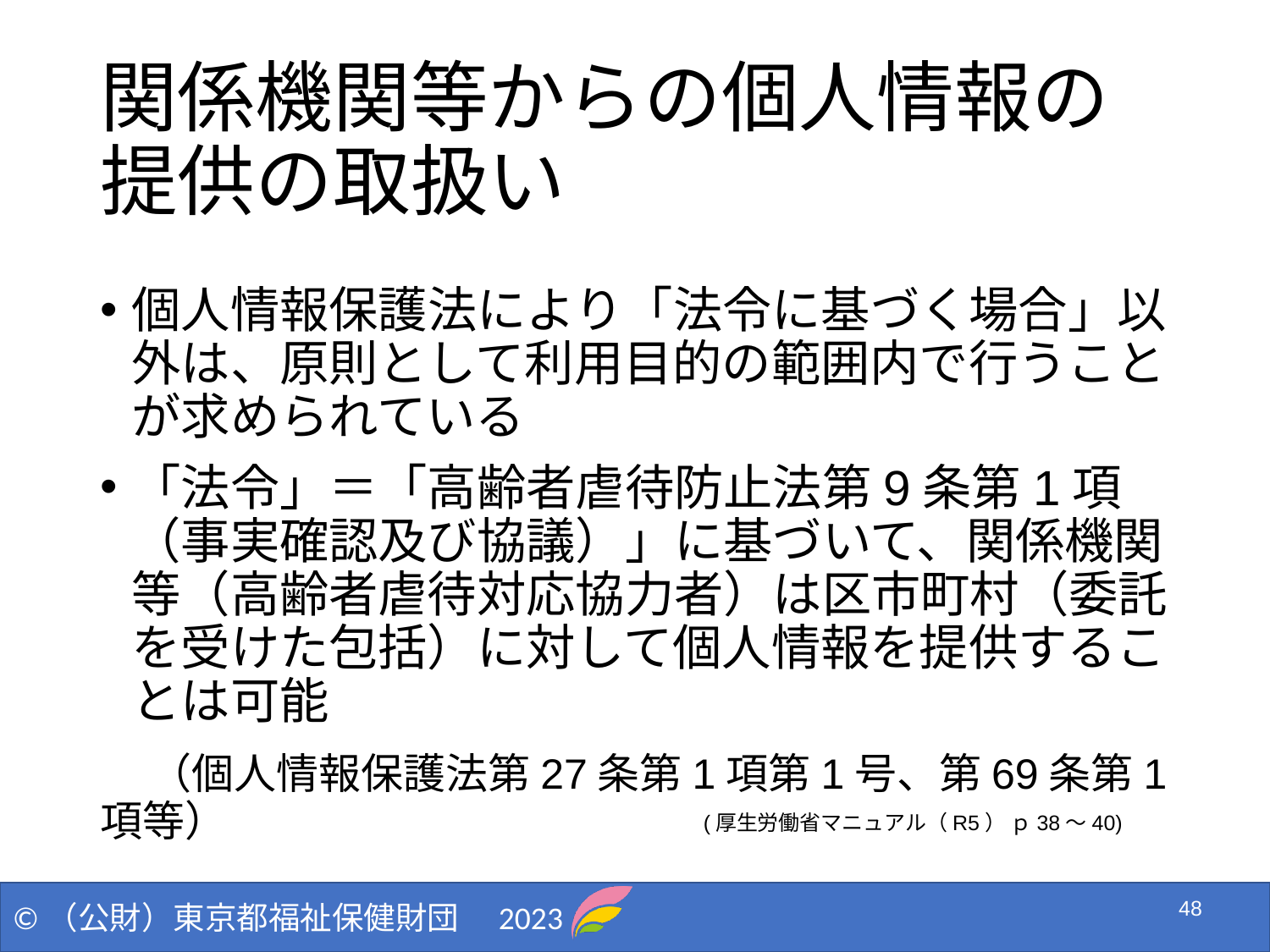

# 関係機関等からの個人情報の提供の取扱い
個人情報保護法により「法令に基づく場合」以外は、原則として利用目的の範囲内で行うことが求められている
「法令」＝「高齢者虐待防止法第9条第1項（事実確認及び協議）」に基づいて、関係機関等（高齢者虐待対応協力者）は区市町村（委託を受けた包括）に対して個人情報を提供することは可能
　（個人情報保護法第27条第1項第1号、第69条第1項等）
(厚生労働省マニュアル（R5） ｐ38～40)
48